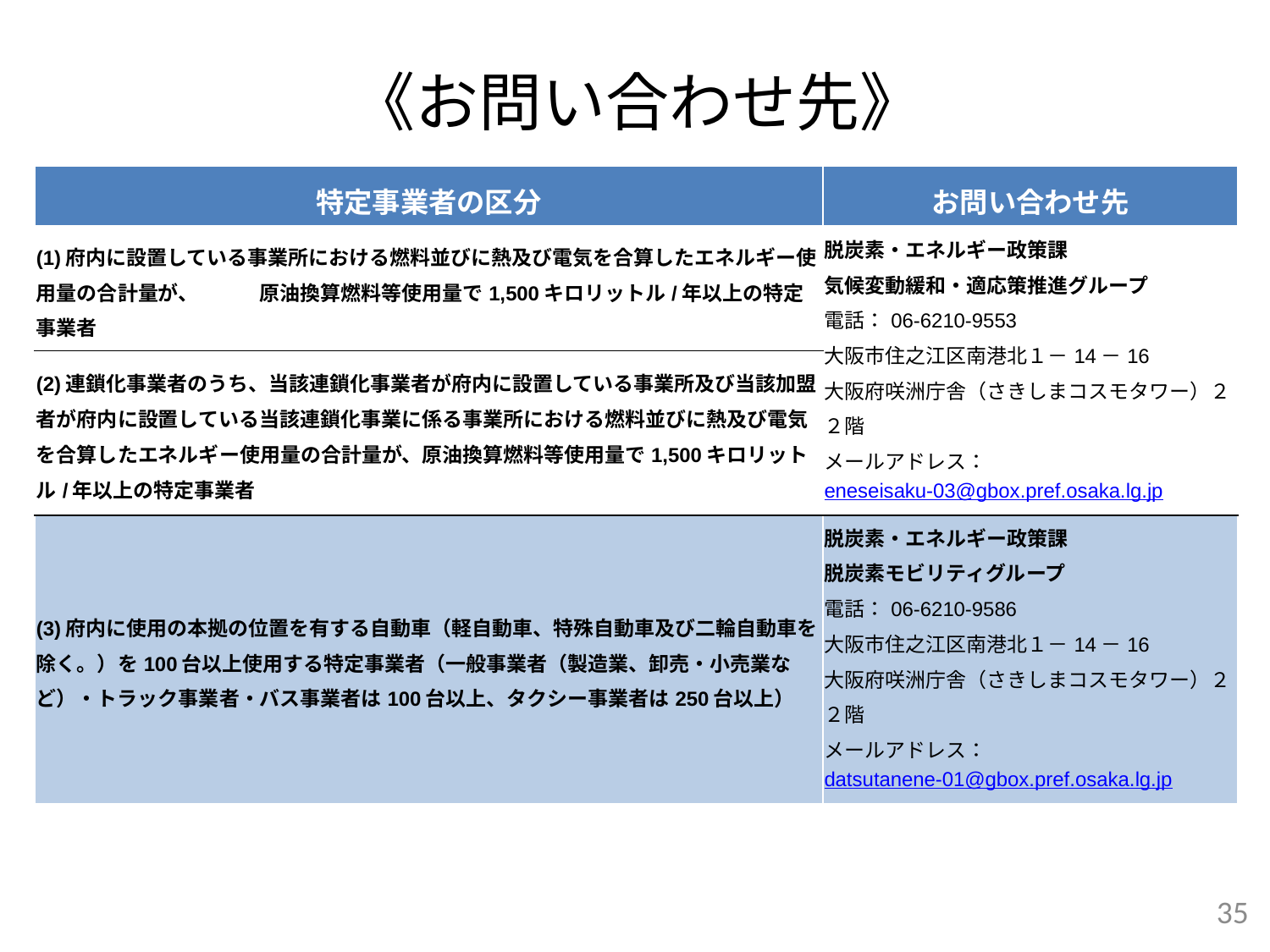

《お問い合わせ先》
| 特定事業者の区分 | お問い合わせ先 |
| --- | --- |
| (1)府内に設置している事業所における燃料並びに熱及び電気を合算したエネルギー使用量の合計量が、　　　原油換算燃料等使用量で1,500キロリットル/年以上の特定事業者 | 脱炭素・エネルギー政策課 気候変動緩和・適応策推進グループ 電話：06-6210-9553 大阪市住之江区南港北１－14－16 大阪府咲洲庁舎（さきしまコスモタワー）２２階 メールアドレス： eneseisaku-03@gbox.pref.osaka.lg.jp |
| (2)連鎖化事業者のうち、当該連鎖化事業者が府内に設置している事業所及び当該加盟者が府内に設置している当該連鎖化事業に係る事業所における燃料並びに熱及び電気を合算したエネルギー使用量の合計量が、原油換算燃料等使用量で1,500キロリットル/年以上の特定事業者 |  |
| (3)府内に使用の本拠の位置を有する自動車（軽自動車、特殊自動車及び二輪自動車を除く。）を100台以上使用する特定事業者（一般事業者（製造業、卸売・小売業など）・トラック事業者・バス事業者は100台以上、タクシー事業者は250台以上） | 脱炭素・エネルギー政策課 脱炭素モビリティグループ 電話：06-6210-9586 大阪市住之江区南港北１－14－16 大阪府咲洲庁舎（さきしまコスモタワー）２２階 メールアドレス： datsutanene-01@gbox.pref.osaka.lg.jp |

35